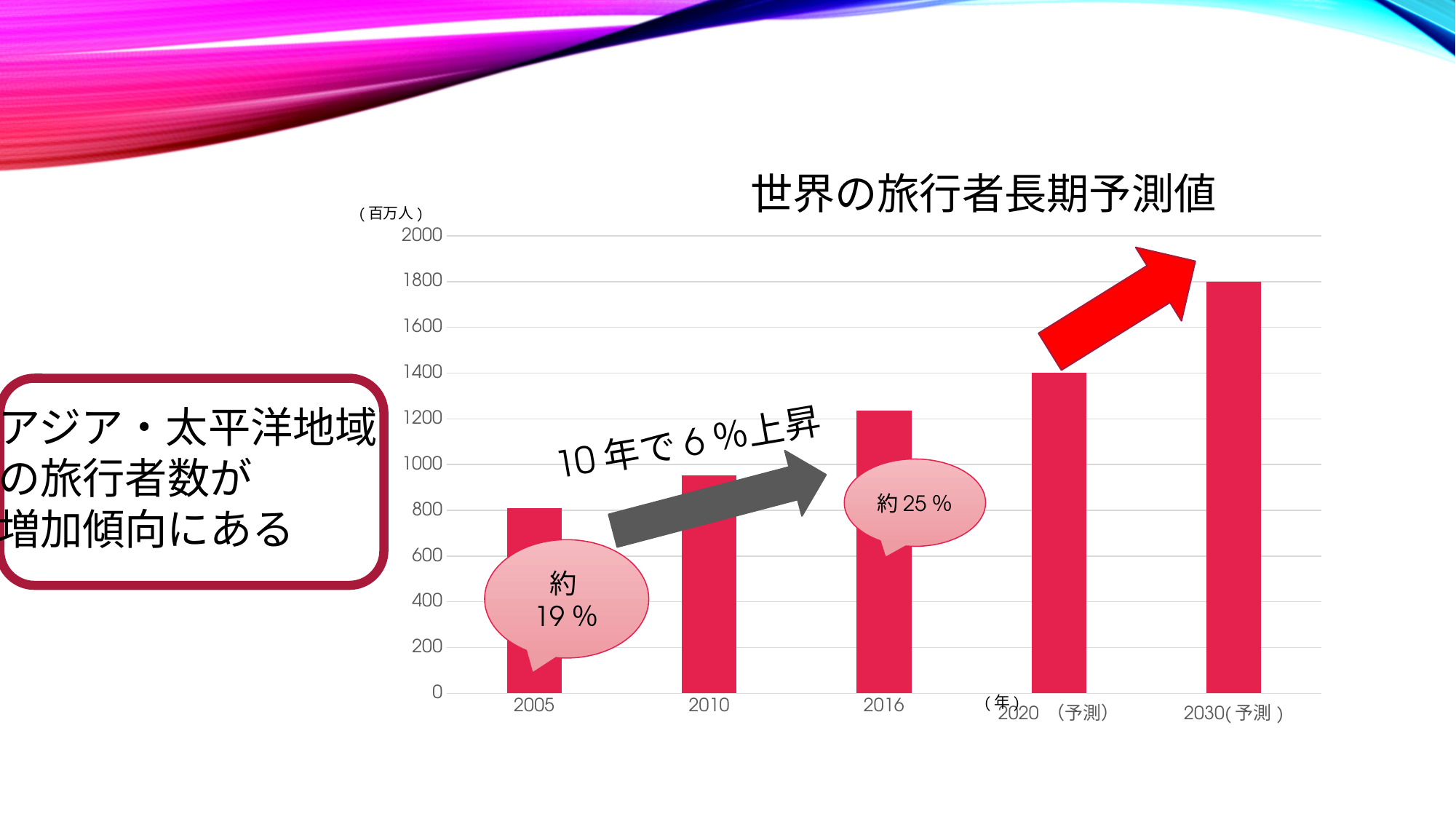

# 世界の旅行者長期予測値
(百万人)

### Chart

| Category | 系列 1 |
|---|---|
| 2005 | 809.0 |
| 2010 | 953.0 |
| 2016 | 1235.0 |
| 2020 （予測） | 1400.0 |
| 2030(予測) | 1800.0 |

アジア・太平洋地域
の旅行者数が
増加傾向にある
10年で6％上昇
約25％

約19％
(年)